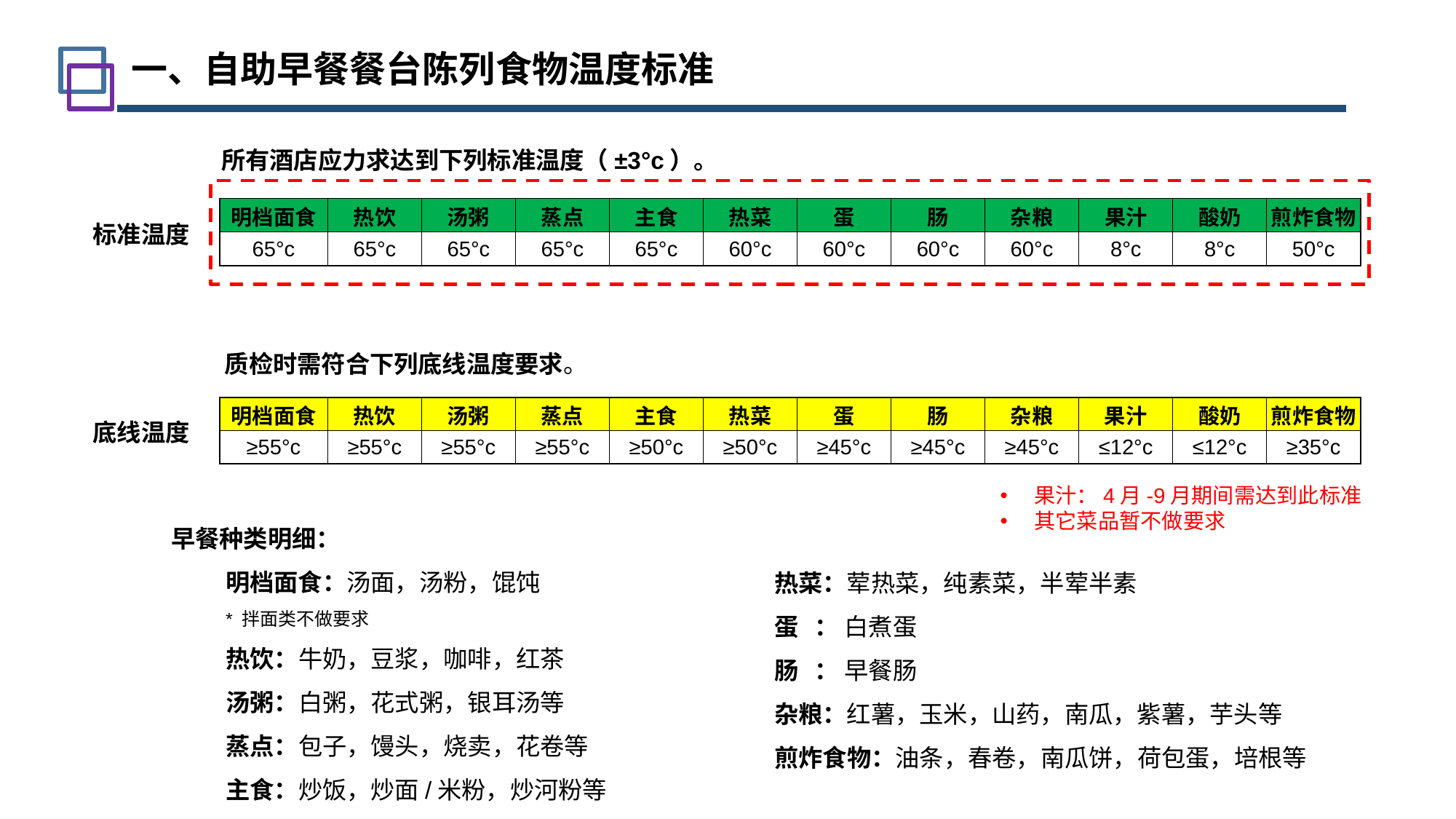

一、自助早餐餐台陈列食物温度标准

所有酒店应力求达到下列标准温度（±3°c）。

| 标准温度 |  | 明档面食 | 热饮 | 汤粥 | 蒸点 | 主食 | 热菜 | 蛋 | 肠 | 杂粮 | 果汁 | 酸奶 | 煎炸食物 |
| --- | --- | --- | --- | --- | --- | --- | --- | --- | --- | --- | --- | --- | --- |
|  |  | 65°c | 65°c | 65°c | 65°c | 65°c | 60°c | 60°c | 60°c | 60°c | 8°c | 8°c | 50°c |
质检时需符合下列底线温度要求。
| 底线温度 |  | 明档面食 | 热饮 | 汤粥 | 蒸点 | 主食 | 热菜 | 蛋 | 肠 | 杂粮 | 果汁 | 酸奶 | 煎炸食物 |
| --- | --- | --- | --- | --- | --- | --- | --- | --- | --- | --- | --- | --- | --- |
|  |  | ≥55°c | ≥55°c | ≥55°c | ≥55°c | ≥50°c | ≥50°c | ≥45°c | ≥45°c | ≥45°c | ≤12°c | ≤12°c | ≥35°c |
果汁：4月-9月期间需达到此标准
其它菜品暂不做要求
早餐种类明细：
明档面食：汤面，汤粉，馄饨
* 拌面类不做要求
热饮：牛奶，豆浆，咖啡，红茶
汤粥：白粥，花式粥，银耳汤等
蒸点：包子，馒头，烧卖，花卷等
主食：炒饭，炒面/米粉，炒河粉等
热菜：荤热菜，纯素菜，半荤半素
蛋   ： 白煮蛋
肠   ： 早餐肠
杂粮：红薯，玉米，山药，南瓜，紫薯，芋头等
煎炸食物：油条，春卷，南瓜饼，荷包蛋，培根等